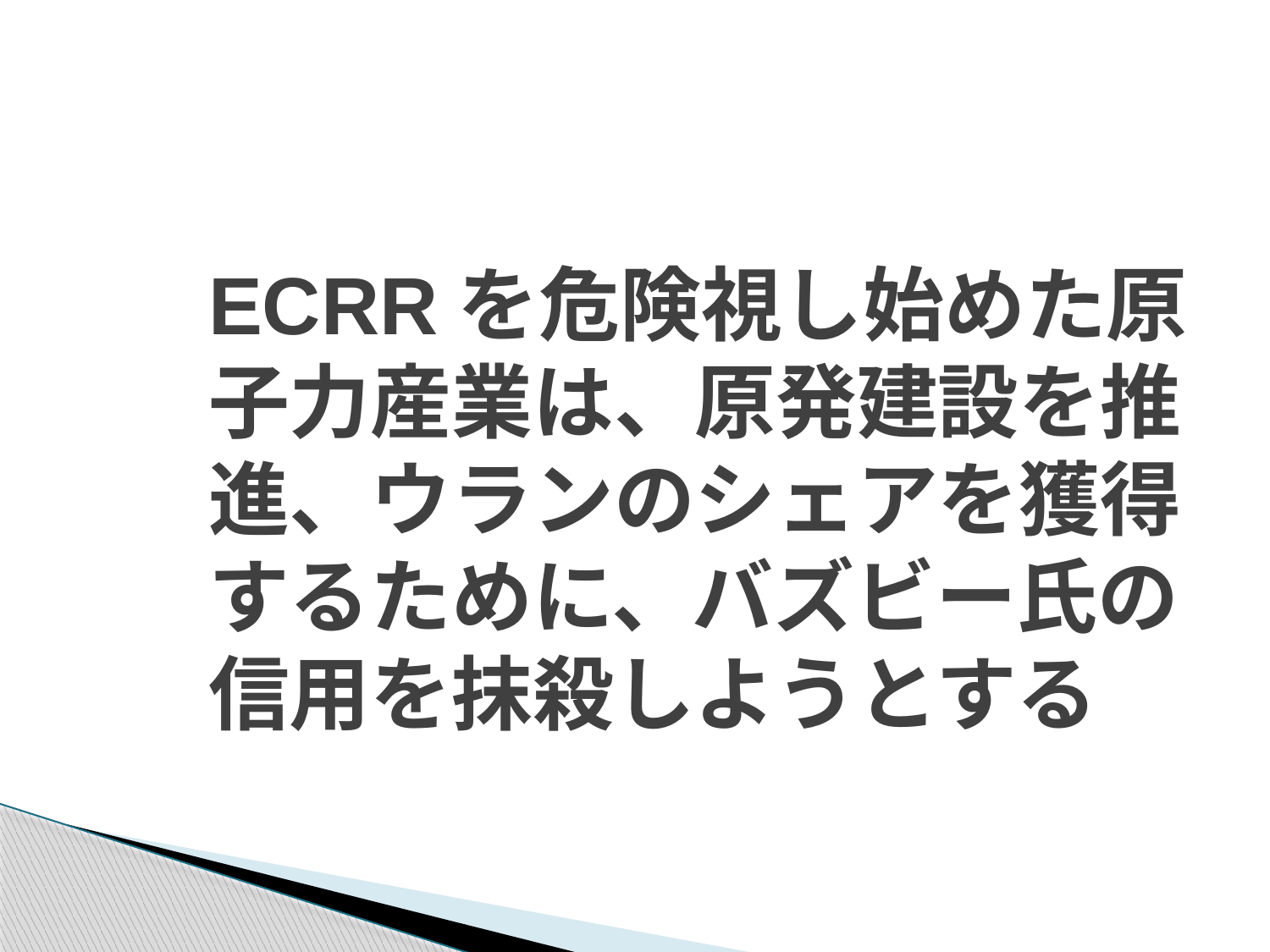

ECRRを危険視し始めた原子力産業は、原発建設を推進、ウランのシェアを獲得するために、バズビー氏の信用を抹殺しようとする